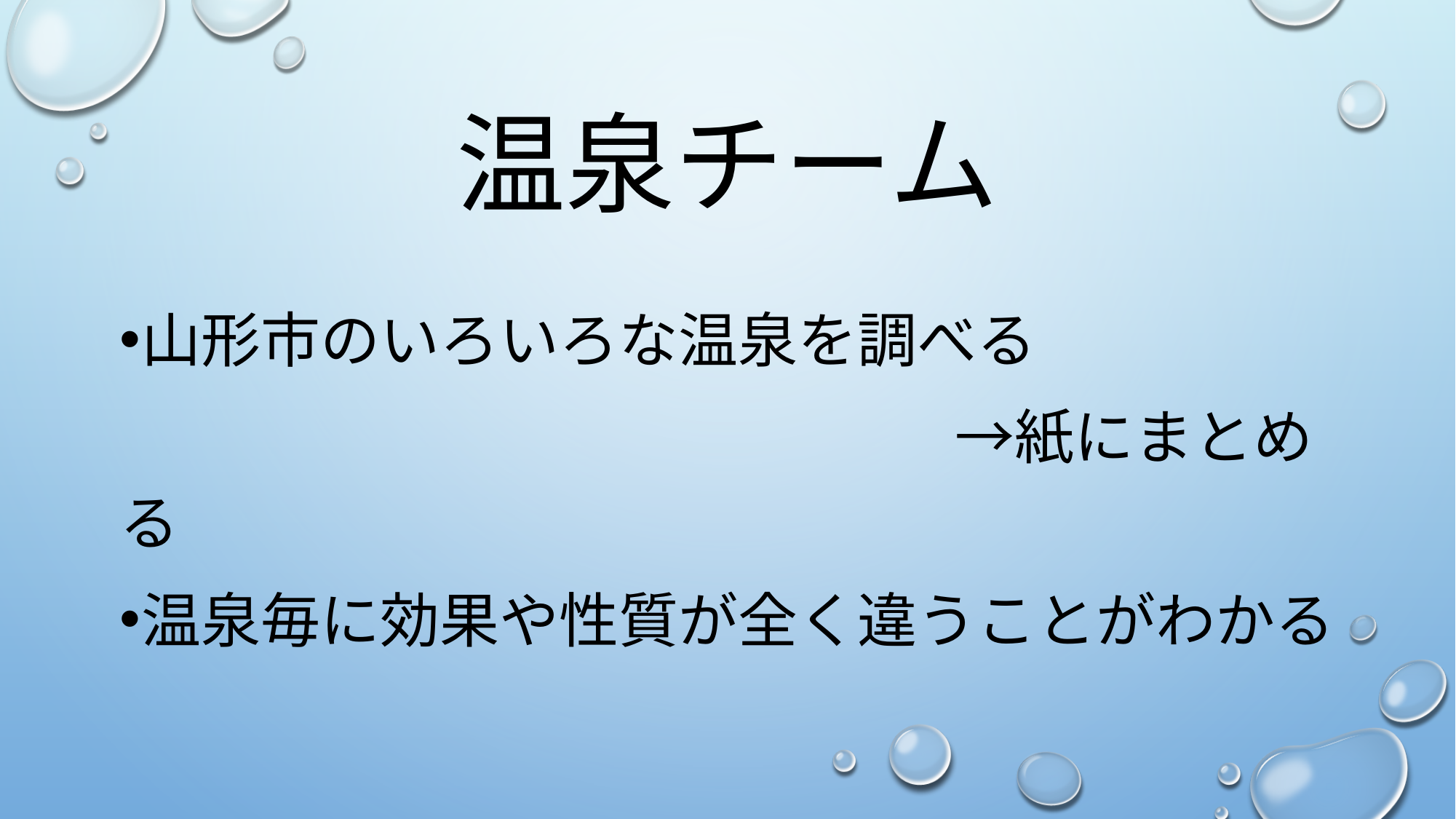

# 温泉チーム
山形市のいろいろな温泉を調べる
　　　　　　　　　　　　　　→紙にまとめる
温泉毎に効果や性質が全く違うことがわかる